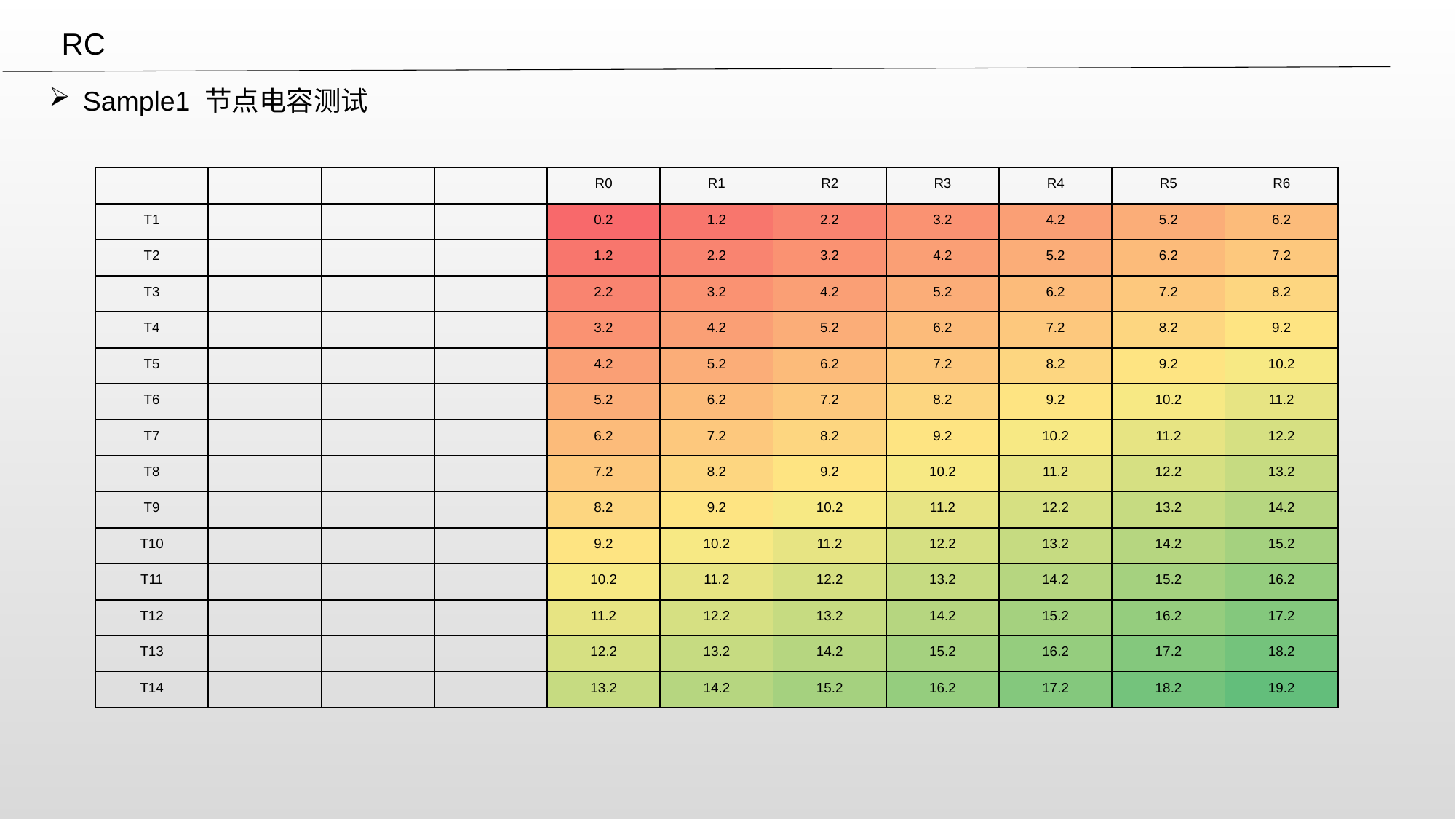

RC
Sample1 节点电容测试
|  |  |  |  | R0 | R1 | R2 | R3 | R4 | R5 | R6 |
| --- | --- | --- | --- | --- | --- | --- | --- | --- | --- | --- |
| T1 |  |  |  | 0.2 | 1.2 | 2.2 | 3.2 | 4.2 | 5.2 | 6.2 |
| T2 |  |  |  | 1.2 | 2.2 | 3.2 | 4.2 | 5.2 | 6.2 | 7.2 |
| T3 |  |  |  | 2.2 | 3.2 | 4.2 | 5.2 | 6.2 | 7.2 | 8.2 |
| T4 |  |  |  | 3.2 | 4.2 | 5.2 | 6.2 | 7.2 | 8.2 | 9.2 |
| T5 |  |  |  | 4.2 | 5.2 | 6.2 | 7.2 | 8.2 | 9.2 | 10.2 |
| T6 |  |  |  | 5.2 | 6.2 | 7.2 | 8.2 | 9.2 | 10.2 | 11.2 |
| T7 |  |  |  | 6.2 | 7.2 | 8.2 | 9.2 | 10.2 | 11.2 | 12.2 |
| T8 |  |  |  | 7.2 | 8.2 | 9.2 | 10.2 | 11.2 | 12.2 | 13.2 |
| T9 |  |  |  | 8.2 | 9.2 | 10.2 | 11.2 | 12.2 | 13.2 | 14.2 |
| T10 |  |  |  | 9.2 | 10.2 | 11.2 | 12.2 | 13.2 | 14.2 | 15.2 |
| T11 |  |  |  | 10.2 | 11.2 | 12.2 | 13.2 | 14.2 | 15.2 | 16.2 |
| T12 |  |  |  | 11.2 | 12.2 | 13.2 | 14.2 | 15.2 | 16.2 | 17.2 |
| T13 |  |  |  | 12.2 | 13.2 | 14.2 | 15.2 | 16.2 | 17.2 | 18.2 |
| T14 |  |  |  | 13.2 | 14.2 | 15.2 | 16.2 | 17.2 | 18.2 | 19.2 |